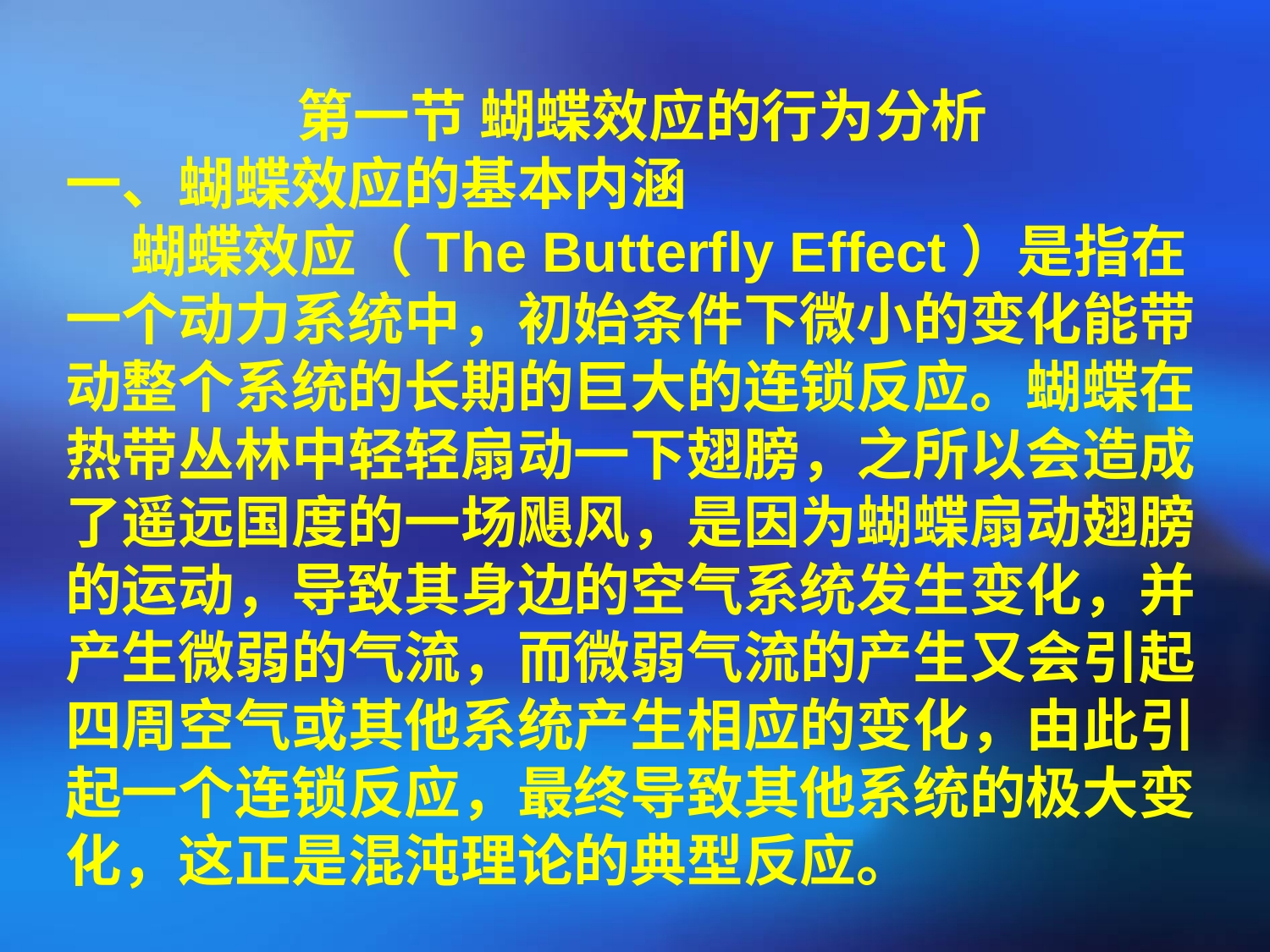

第一节 蝴蝶效应的行为分析
一、蝴蝶效应的基本内涵
    蝴蝶效应（The Butterfly Effect）是指在一个动力系统中，初始条件下微小的变化能带动整个系统的长期的巨大的连锁反应。蝴蝶在热带丛林中轻轻扇动一下翅膀，之所以会造成了遥远国度的一场飓风，是因为蝴蝶扇动翅膀的运动，导致其身边的空气系统发生变化，并产生微弱的气流，而微弱气流的产生又会引起四周空气或其他系统产生相应的变化，由此引起一个连锁反应，最终导致其他系统的极大变化，这正是混沌理论的典型反应。